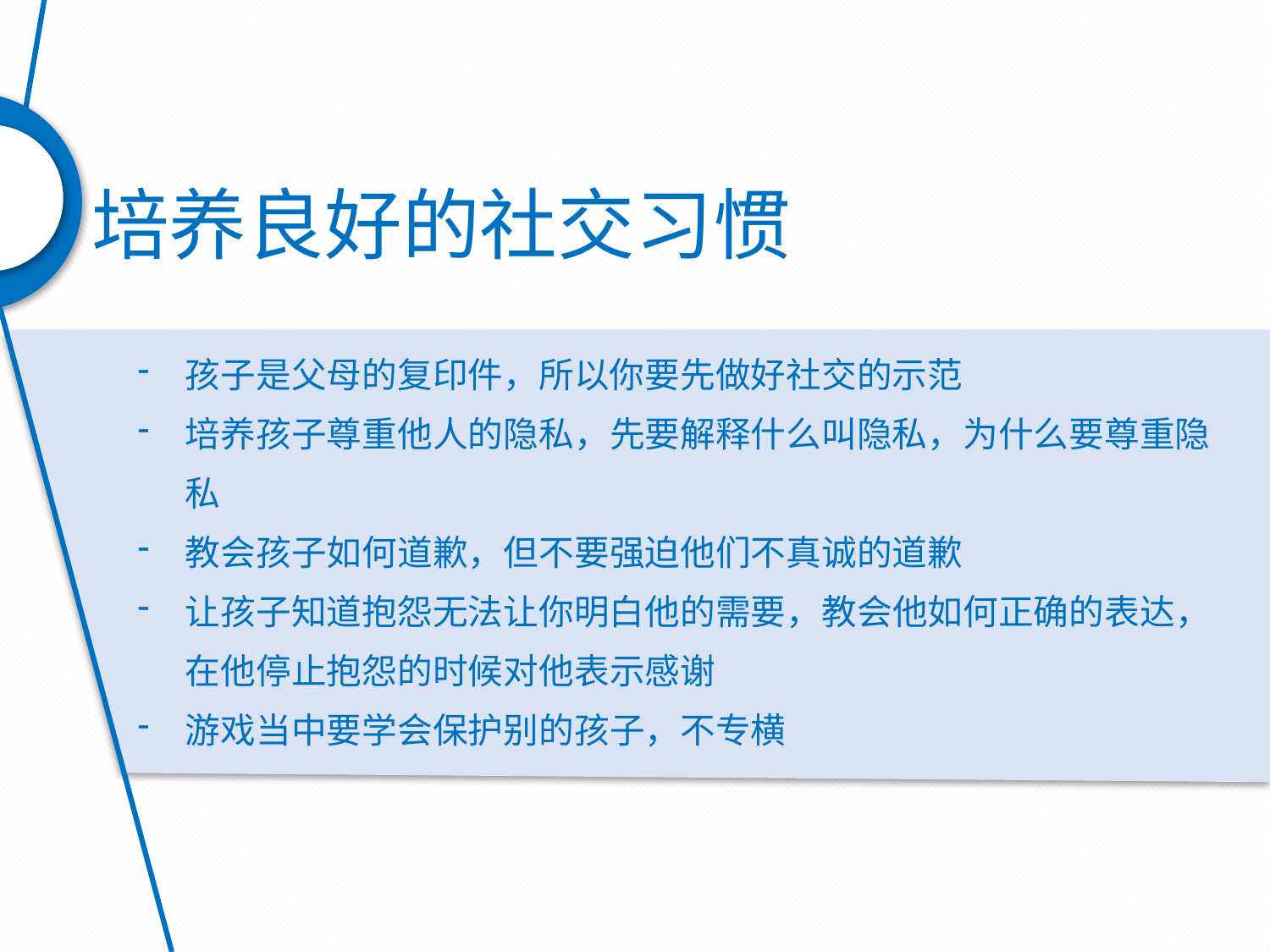

培养良好的社交习惯

孩子是父母的复印件，所以你要先做好社交的示范
培养孩子尊重他人的隐私，先要解释什么叫隐私，为什么要尊重隐私
教会孩子如何道歉，但不要强迫他们不真诚的道歉
让孩子知道抱怨无法让你明白他的需要，教会他如何正确的表达，在他停止抱怨的时候对他表示感谢
游戏当中要学会保护别的孩子，不专横